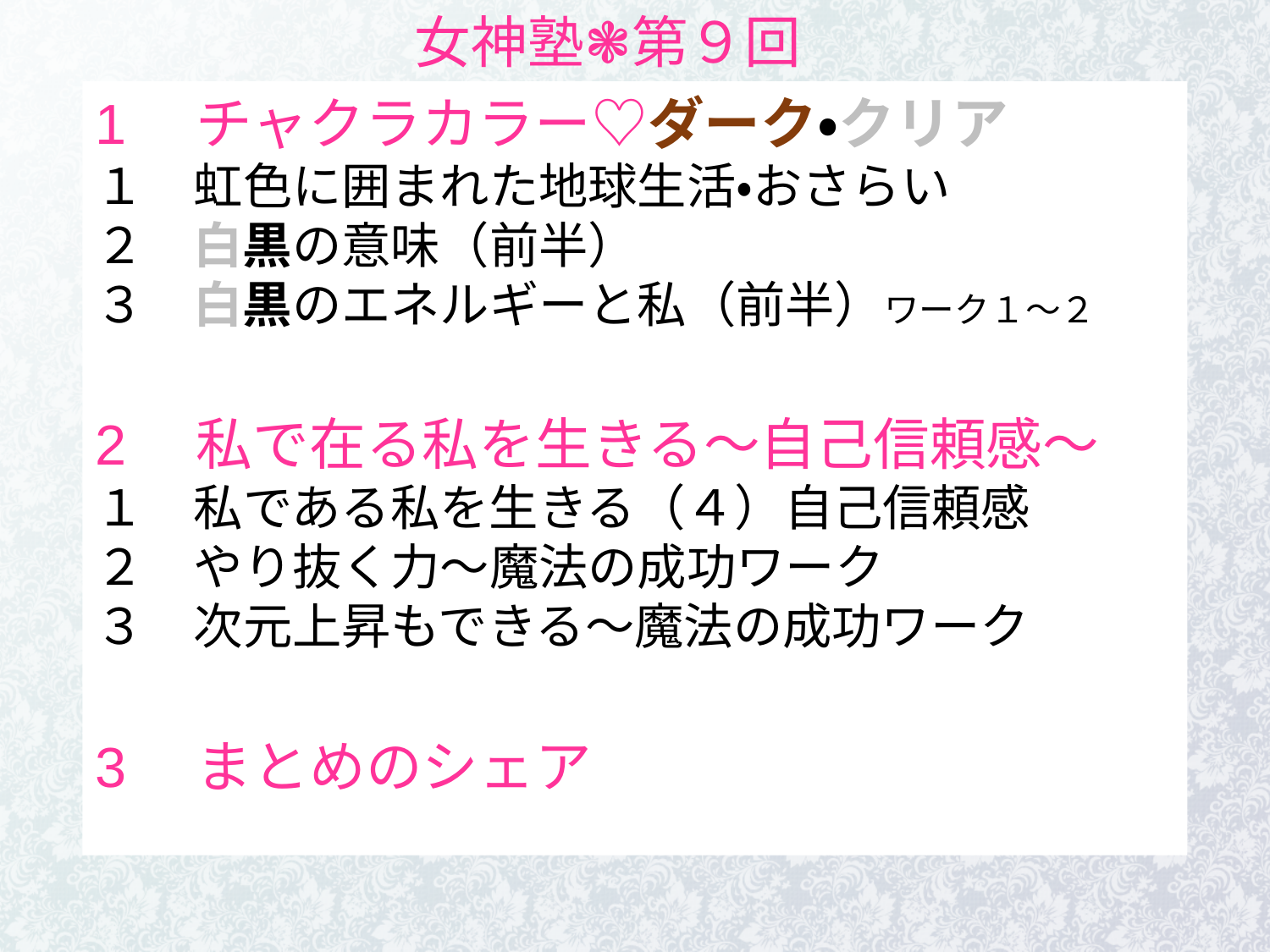

女神塾❃第９回
1　チャクラカラー♡ダーク・クリア
１　虹色に囲まれた地球生活・おさらい
２　白黒の意味（前半）
３　白黒のエネルギーと私（前半）ワーク１～２

2　私で在る私を生きる～自己信頼感～
１　私である私を生きる（４）自己信頼感
２　やり抜く力～魔法の成功ワーク
３　次元上昇もできる～魔法の成功ワーク

3　まとめのシェア